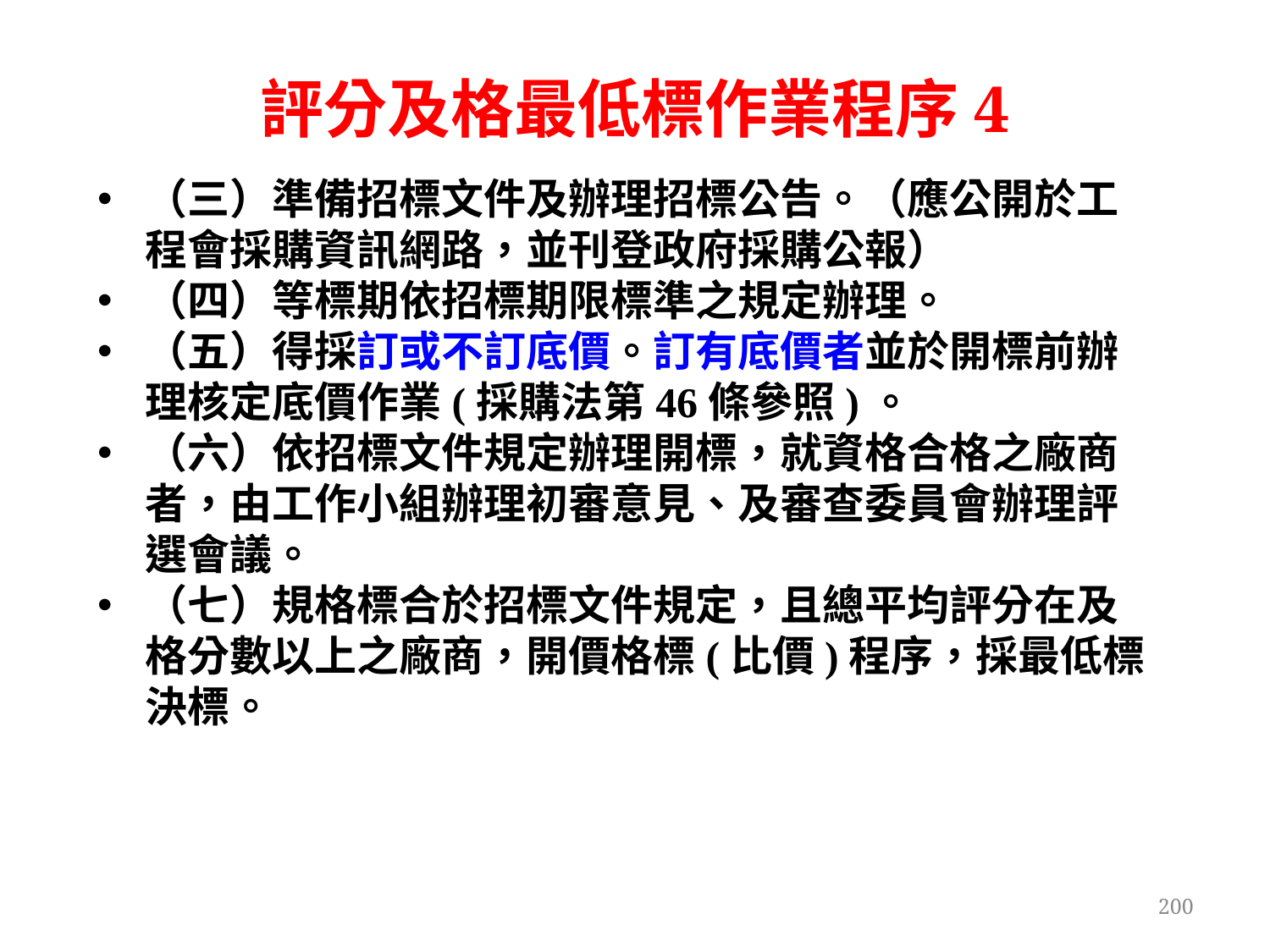

# 評分及格最低標作業程序4
（三）準備招標文件及辦理招標公告。（應公開於工程會採購資訊網路，並刊登政府採購公報）
（四）等標期依招標期限標準之規定辦理。
（五）得採訂或不訂底價。訂有底價者並於開標前辦理核定底價作業(採購法第46條參照)。
（六）依招標文件規定辦理開標，就資格合格之廠商者，由工作小組辦理初審意見、及審查委員會辦理評選會議。
（七）規格標合於招標文件規定，且總平均評分在及格分數以上之廠商，開價格標(比價)程序，採最低標決標。

200